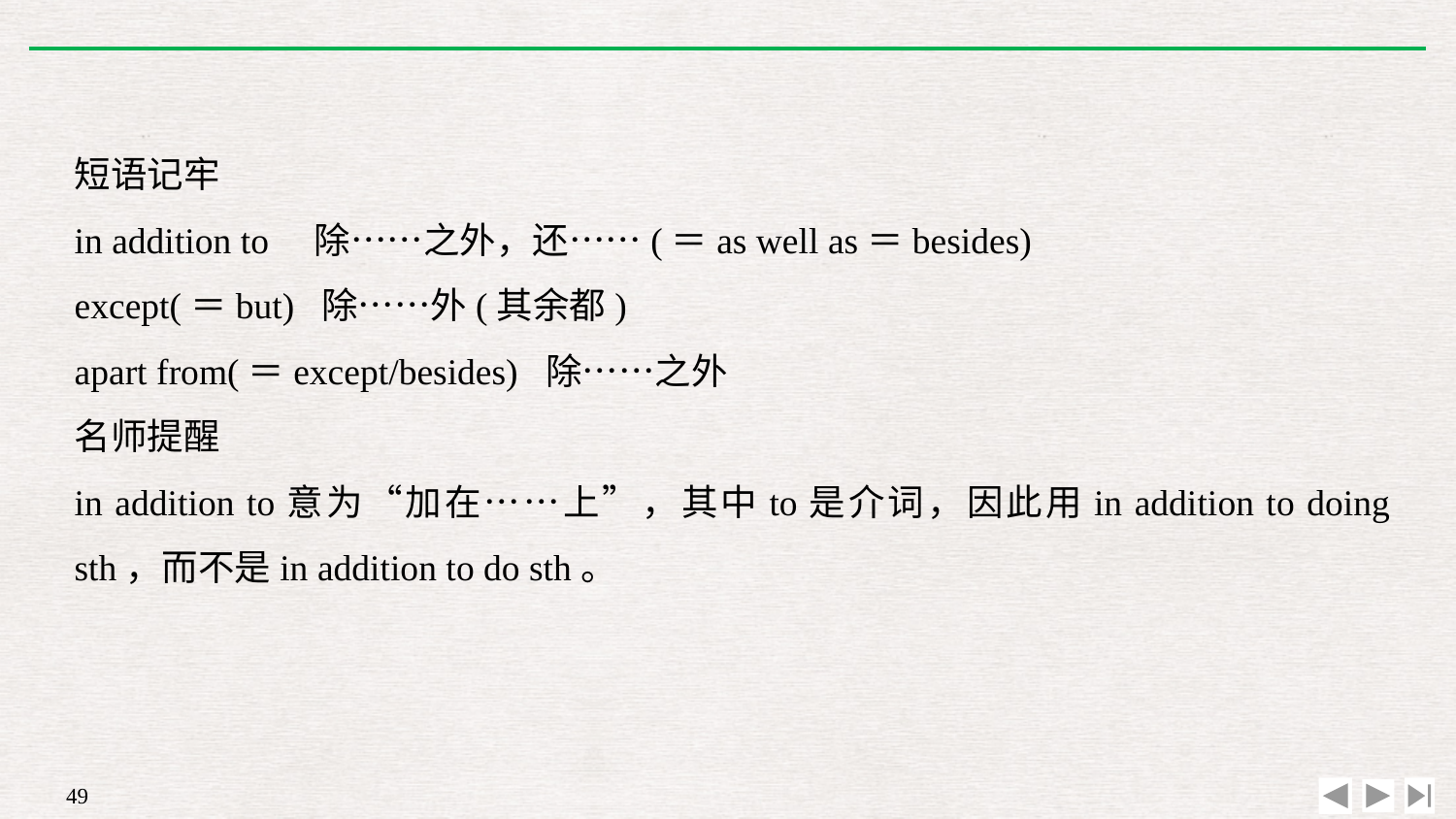

短语记牢
in addition to　除……之外，还……(＝as well as＝besides)
except(＝but)  除……外(其余都)
apart from(＝except/besides)  除……之外
名师提醒
in addition to意为“加在……上”，其中to是介词，因此用in addition to doing sth，而不是in addition to do sth。